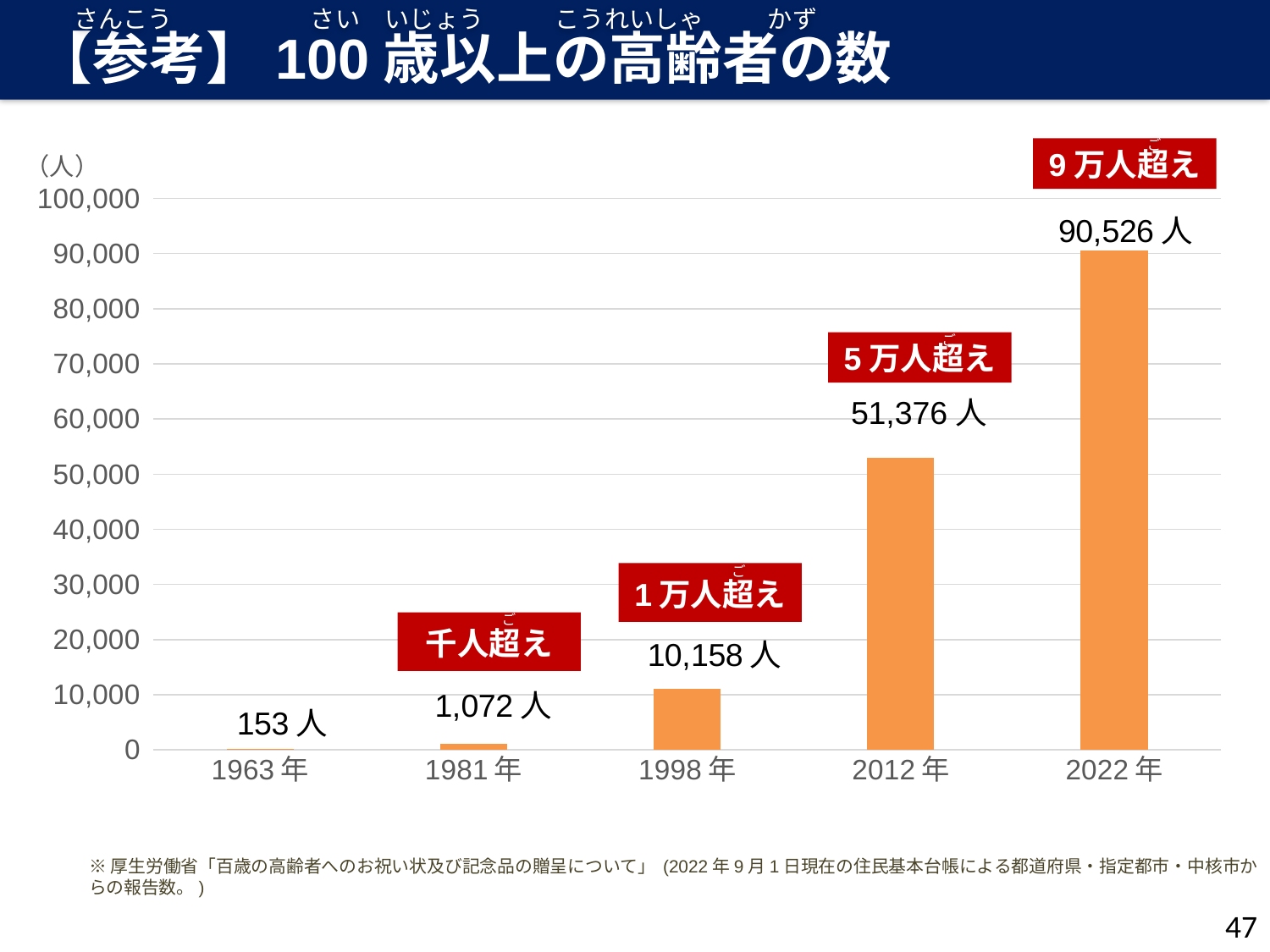

さんこう
さい　いじょう
こうれいしゃ
かず

【参考】100歳以上の高齢者の数
ご

### Chart

| Category |  |
|---|---|
| 1963年 | 153.0 |
| 1981年 | 1100.0 |
| 1998年 | 11000.0 |
| 2012年 | 53000.0 |
| 2022年 | 90526.0 |
保険金等
9万人超え
ご
5万人超え
51,376人
ご
ご
※厚生労働省「百歳の高齢者へのお祝い状及び記念品の贈呈について」 (2022年9月1日現在の住民基本台帳による都道府県・指定都市・中核市からの報告数。)
47